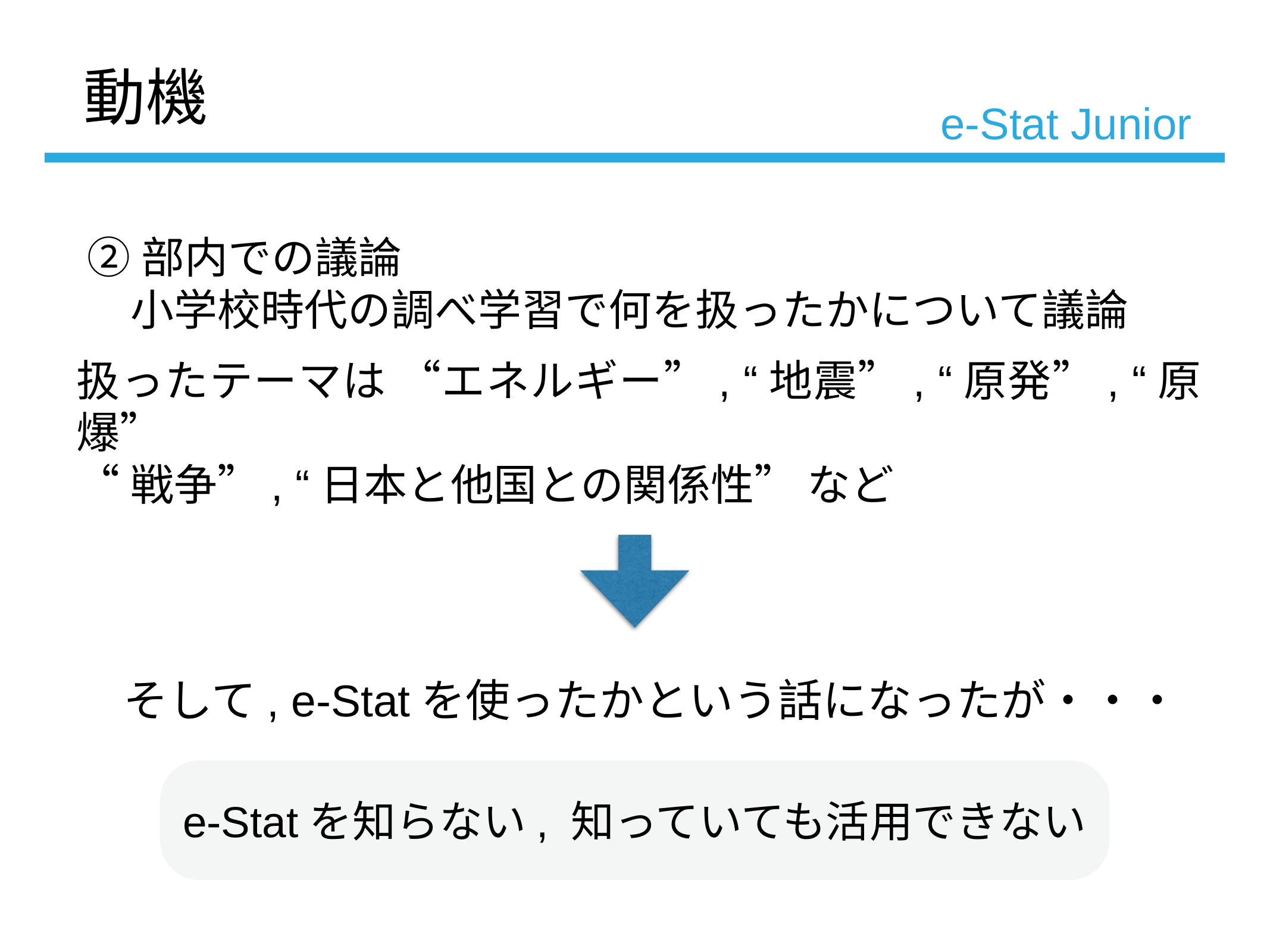

動機
# e-Stat Junior

②部内での議論
　小学校時代の調べ学習で何を扱ったかについて議論
扱ったテーマは “エネルギー”, “地震”, “原発”, “原爆”
“戦争”, “日本と他国との関係性” など

そして, e-Statを使ったかという話になったが・・・

e-Statを知らない, 知っていても活用できない